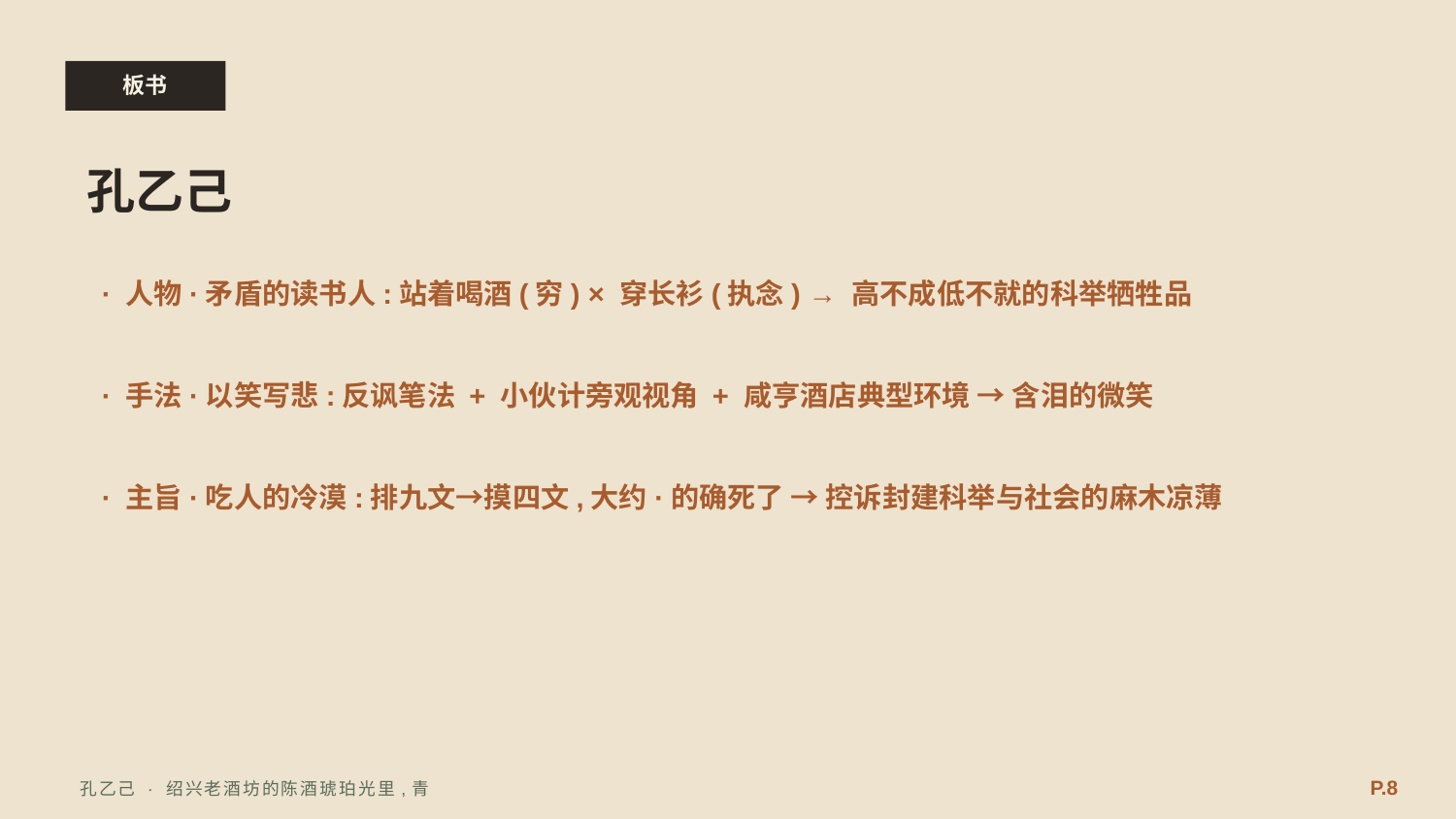

板书

孔乙己
· 人物·矛盾的读书人:站着喝酒(穷) × 穿长衫(执念) → 高不成低不就的科举牺牲品
· 手法·以笑写悲:反讽笔法 + 小伙计旁观视角 + 咸亨酒店典型环境 → 含泪的微笑
· 主旨·吃人的冷漠:排九文→摸四文,大约·的确死了 → 控诉封建科举与社会的麻木凉薄
P.8
孔乙己 · 绍兴老酒坊的陈酒琥珀光里,青